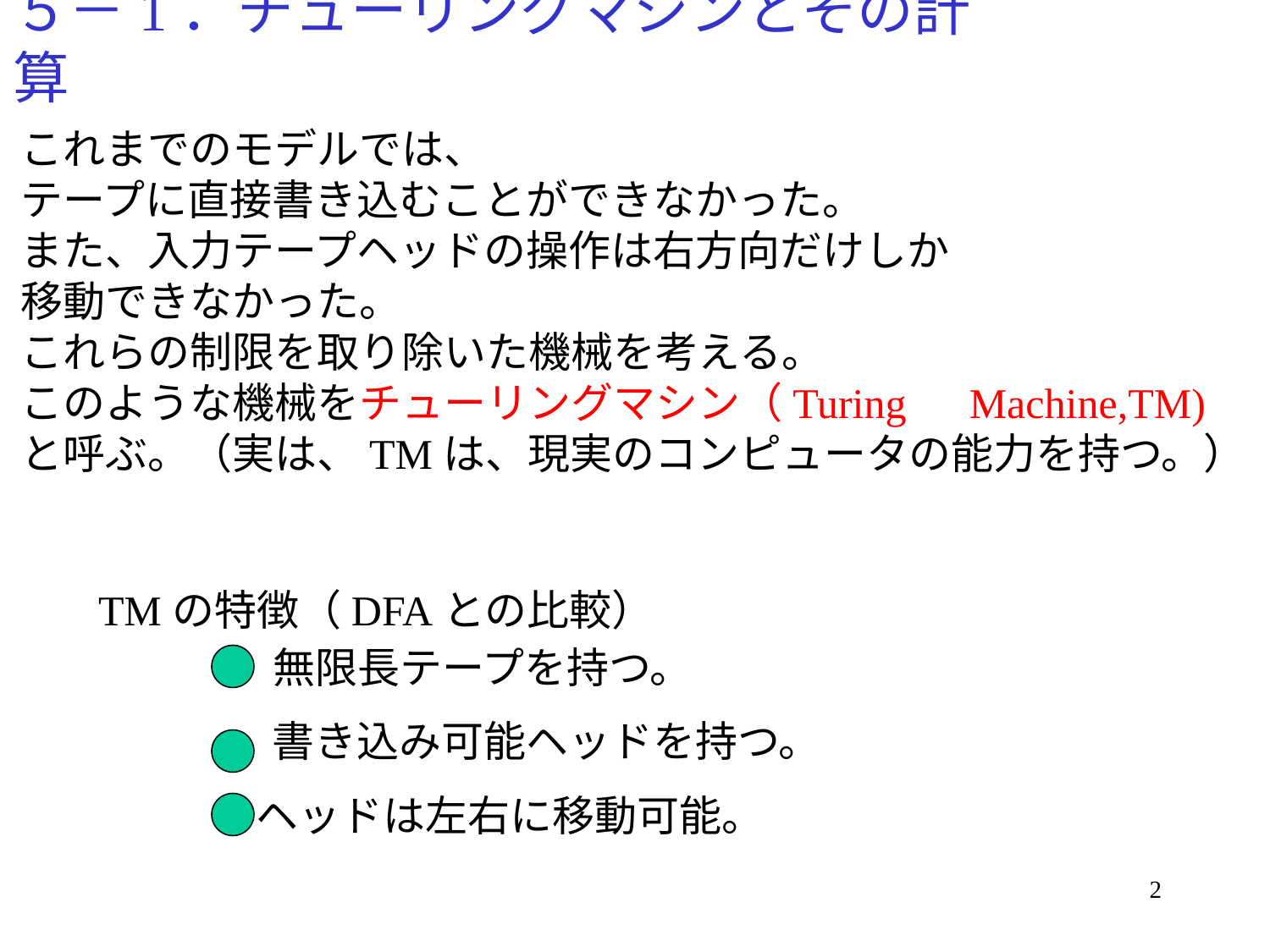

# ５－1．チューリングマシンとその計算
これまでのモデルでは、
テープに直接書き込むことができなかった。
また、入力テープヘッドの操作は右方向だけしか
移動できなかった。
これらの制限を取り除いた機械を考える。
このような機械をチューリングマシン（Turing　Machine,TM)
と呼ぶ。（実は、TMは、現実のコンピュータの能力を持つ。）
TMの特徴（DFAとの比較）
無限長テープを持つ。

書き込み可能ヘッドを持つ。

ヘッドは左右に移動可能。

2